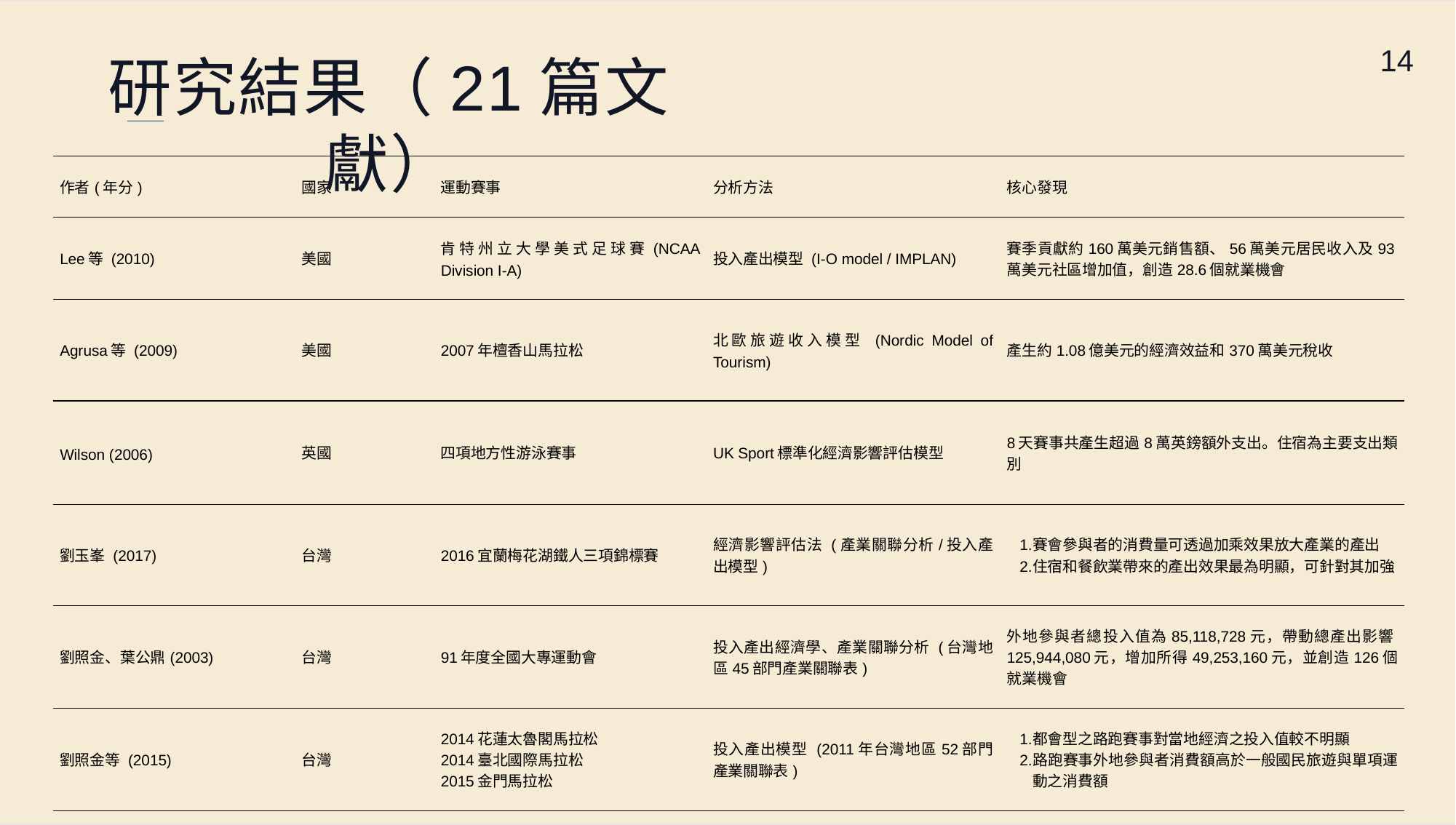

14
研究結果（21篇文獻）

| 作者(年分) | 國家 | 運動賽事 | 分析方法 | 核心發現 |
| --- | --- | --- | --- | --- |
| Lee等 (2010) | 美國 | 肯特州立大學美式足球賽(NCAA Division I-A) | 投入產出模型 (I-O model / IMPLAN) | 賽季貢獻約160萬美元銷售額、56萬美元居民收入及93萬美元社區增加值，創造28.6個就業機會 |
| Agrusa等 (2009) | 美國 | 2007年檀香山馬拉松 | 北歐旅遊收入模型 (Nordic Model of Tourism) | 產生約1.08億美元的經濟效益和370萬美元稅收 |
| Wilson (2006) | 英國 | 四項地方性游泳賽事 | UK Sport標準化經濟影響評估模型 | 8天賽事共產生超過8萬英鎊額外支出。住宿為主要支出類別 |
| 劉玉峯 (2017) | 台灣 | 2016宜蘭梅花湖鐵人三項錦標賽 | 經濟影響評估法 (產業關聯分析/投入產出模型) | 賽會參與者的消費量可透過加乘效果放大產業的產出 住宿和餐飲業帶來的產出效果最為明顯，可針對其加強 |
| 劉照金、葉公鼎(2003) | 台灣 | 91年度全國大專運動會 | 投入產出經濟學、產業關聯分析 (台灣地區45部門產業關聯表) | 外地參與者總投入值為85,118,728元，帶動總產出影響125,944,080元，增加所得49,253,160元，並創造126個就業機會 |
| 劉照金等 (2015) | 台灣 | 2014花蓮太魯閣馬拉松 2014臺北國際馬拉松 2015金門馬拉松 | 投入產出模型 (2011年台灣地區52部門產業關聯表) | 都會型之路跑賽事對當地經濟之投入值較不明顯 路跑賽事外地參與者消費額高於一般國民旅遊與單項運動之消費額 |